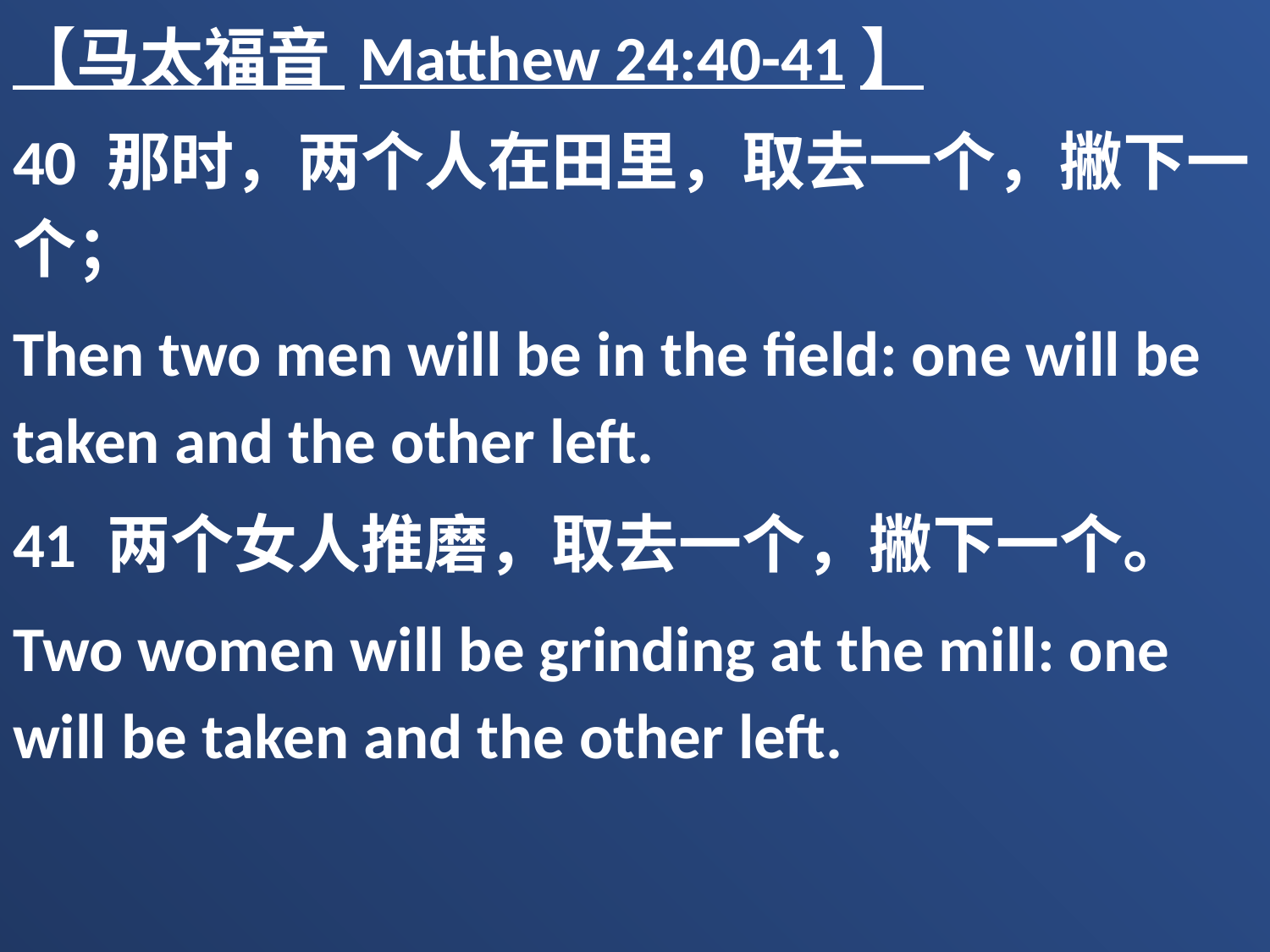

【马太福音 Matthew 24:40-41】
40 那时，两个人在田里，取去一个，撇下一个；
Then two men will be in the field: one will be taken and the other left.
41 两个女人推磨，取去一个，撇下一个。
Two women will be grinding at the mill: one will be taken and the other left.